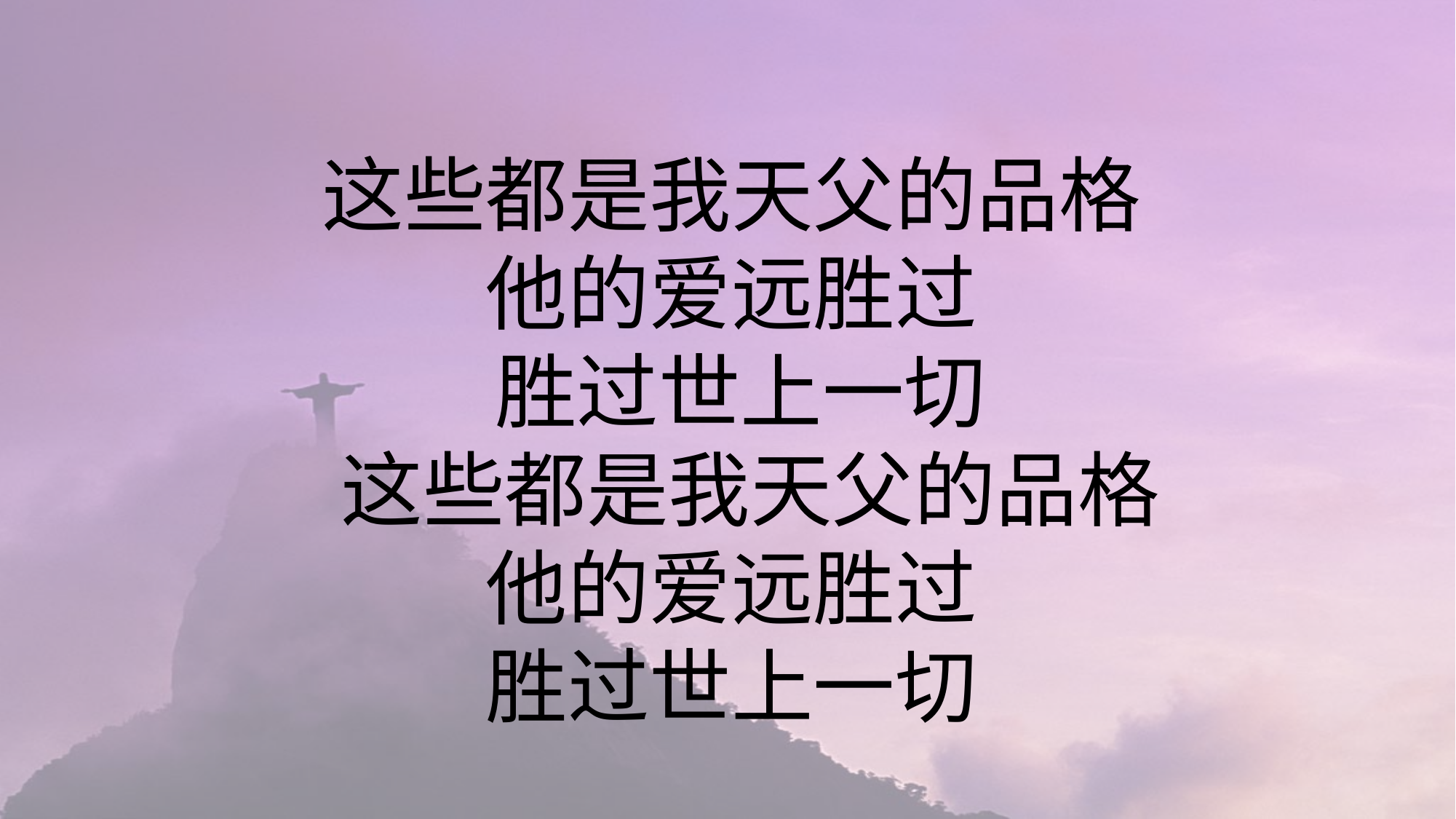

这些都是我天父的品格
他的爱远胜过
胜过世上一切
 这些都是我天父的品格
他的爱远胜过
胜过世上一切